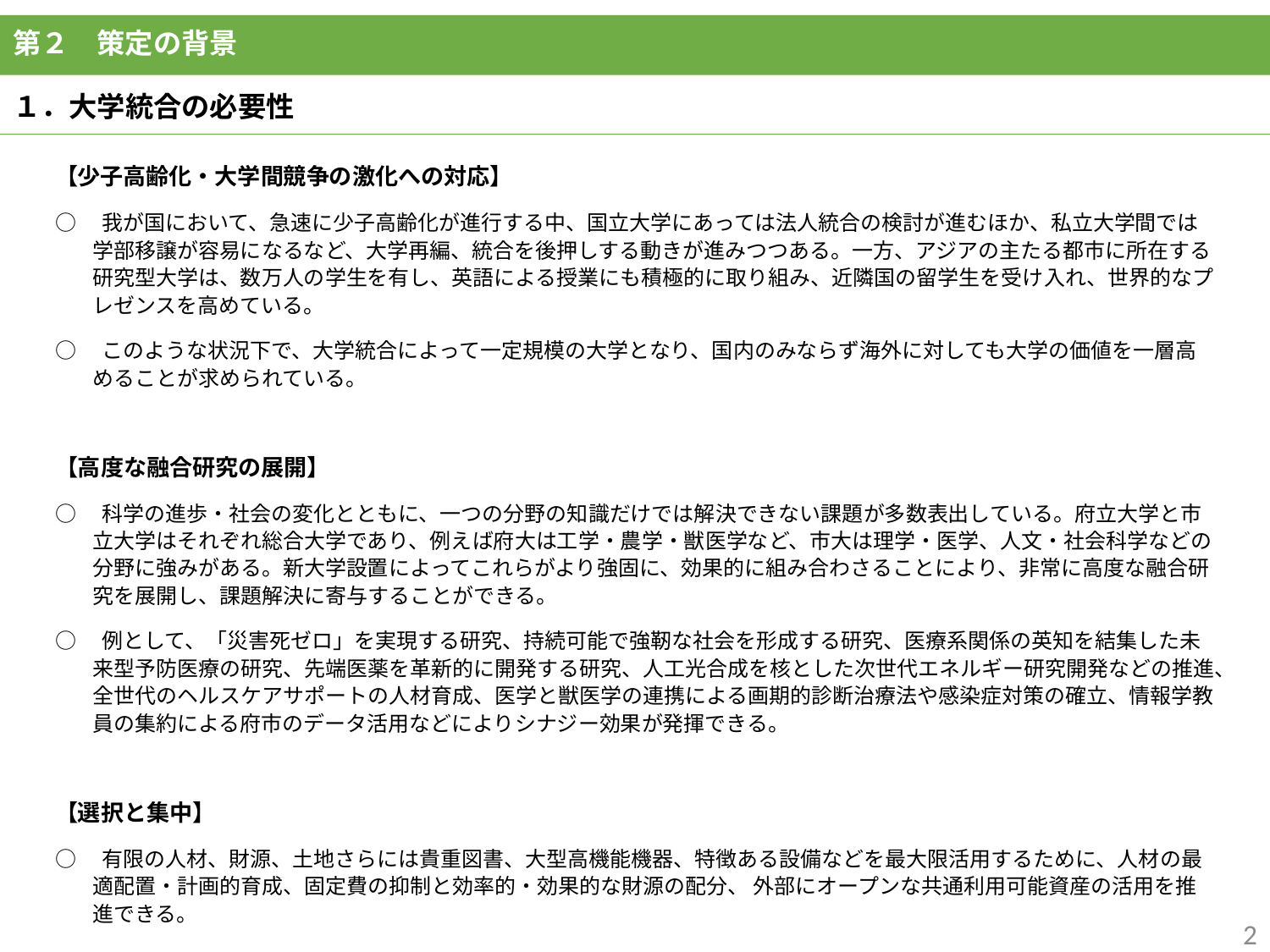

第２　策定の背景
１．大学統合の必要性
【少子高齢化・大学間競争の激化への対応】
○　我が国において、急速に少子高齢化が進行する中、国立大学にあっては法人統合の検討が進むほか、私立大学間では学部移譲が容易になるなど、大学再編、統合を後押しする動きが進みつつある。一方、アジアの主たる都市に所在する研究型大学は、数万人の学生を有し、英語による授業にも積極的に取り組み、近隣国の留学生を受け入れ、世界的なプレゼンスを高めている。
○　このような状況下で、大学統合によって一定規模の大学となり、国内のみならず海外に対しても大学の価値を一層高めることが求められている。

【高度な融合研究の展開】
○　科学の進歩・社会の変化とともに、一つの分野の知識だけでは解決できない課題が多数表出している。府立大学と市立大学はそれぞれ総合大学であり、例えば府大は工学・農学・獣医学など、市大は理学・医学、人文・社会科学などの分野に強みがある。新大学設置によってこれらがより強固に、効果的に組み合わさることにより、非常に高度な融合研究を展開し、課題解決に寄与することができる。
○　例として、「災害死ゼロ」を実現する研究、持続可能で強靭な社会を形成する研究、医療系関係の英知を結集した未来型予防医療の研究、先端医薬を革新的に開発する研究、人工光合成を核とした次世代エネルギー研究開発などの推進、全世代のヘルスケアサポートの人材育成、医学と獣医学の連携による画期的診断治療法や感染症対策の確立、情報学教員の集約による府市のデータ活用などによりシナジー効果が発揮できる。

【選択と集中】
○　有限の人材、財源、土地さらには貴重図書、大型高機能機器、特徴ある設備などを最大限活用するために、人材の最適配置・計画的育成、固定費の抑制と効率的・効果的な財源の配分、 外部にオープンな共通利用可能資産の活用を推進できる。
2